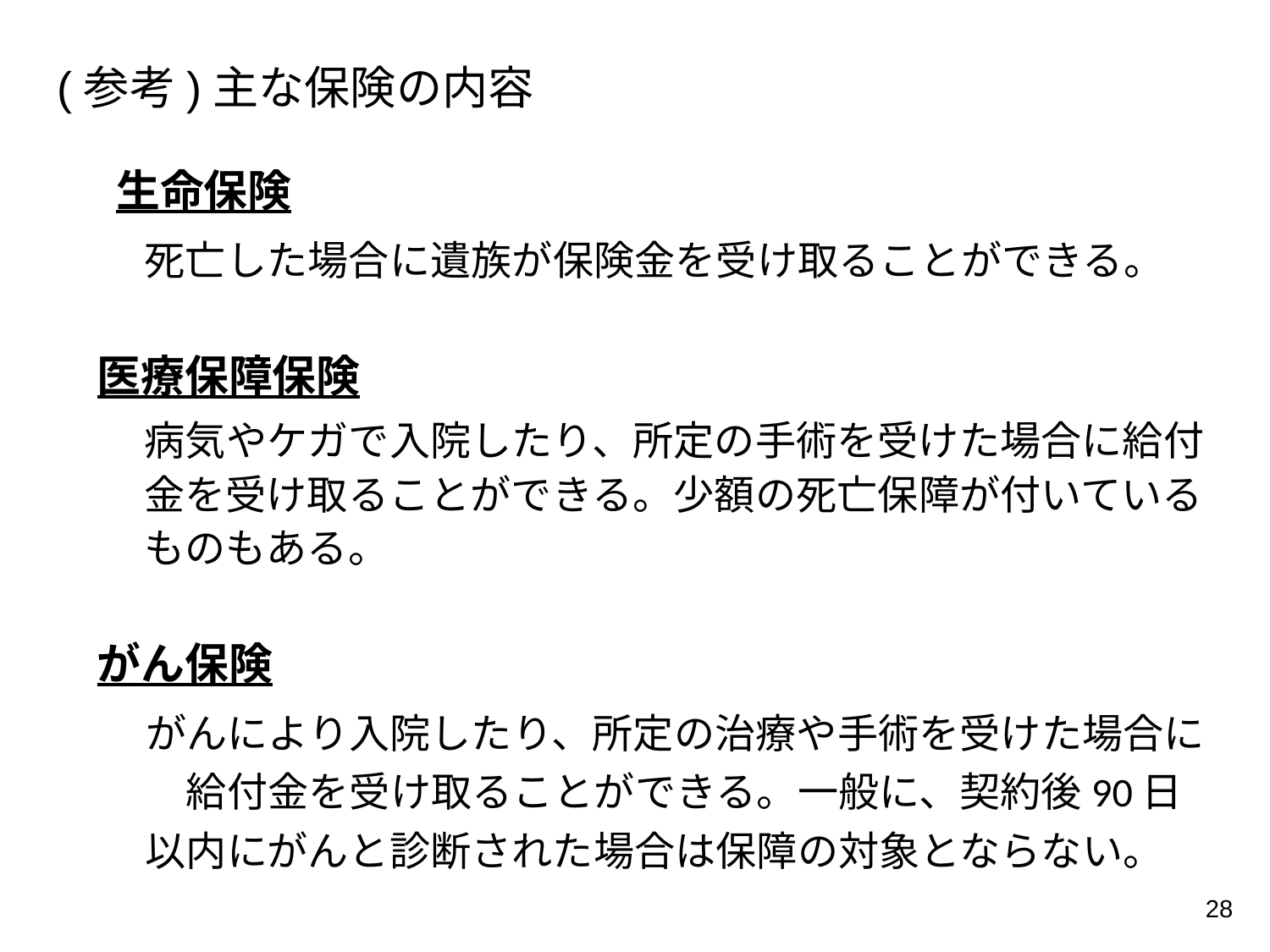

(参考)主な保険の内容
 生命保険
死亡した場合に遺族が保険金を受け取ることができる。

医療保障保険
病気やケガで入院したり、所定の手術を受けた場合に給付金を受け取ることができる。少額の死亡保障が付いているものもある。

がん保険
がんにより入院したり、所定の治療や手術を受けた場合に　給付金を受け取ることができる。一般に、契約後90日以内にがんと診断された場合は保障の対象とならない。
28